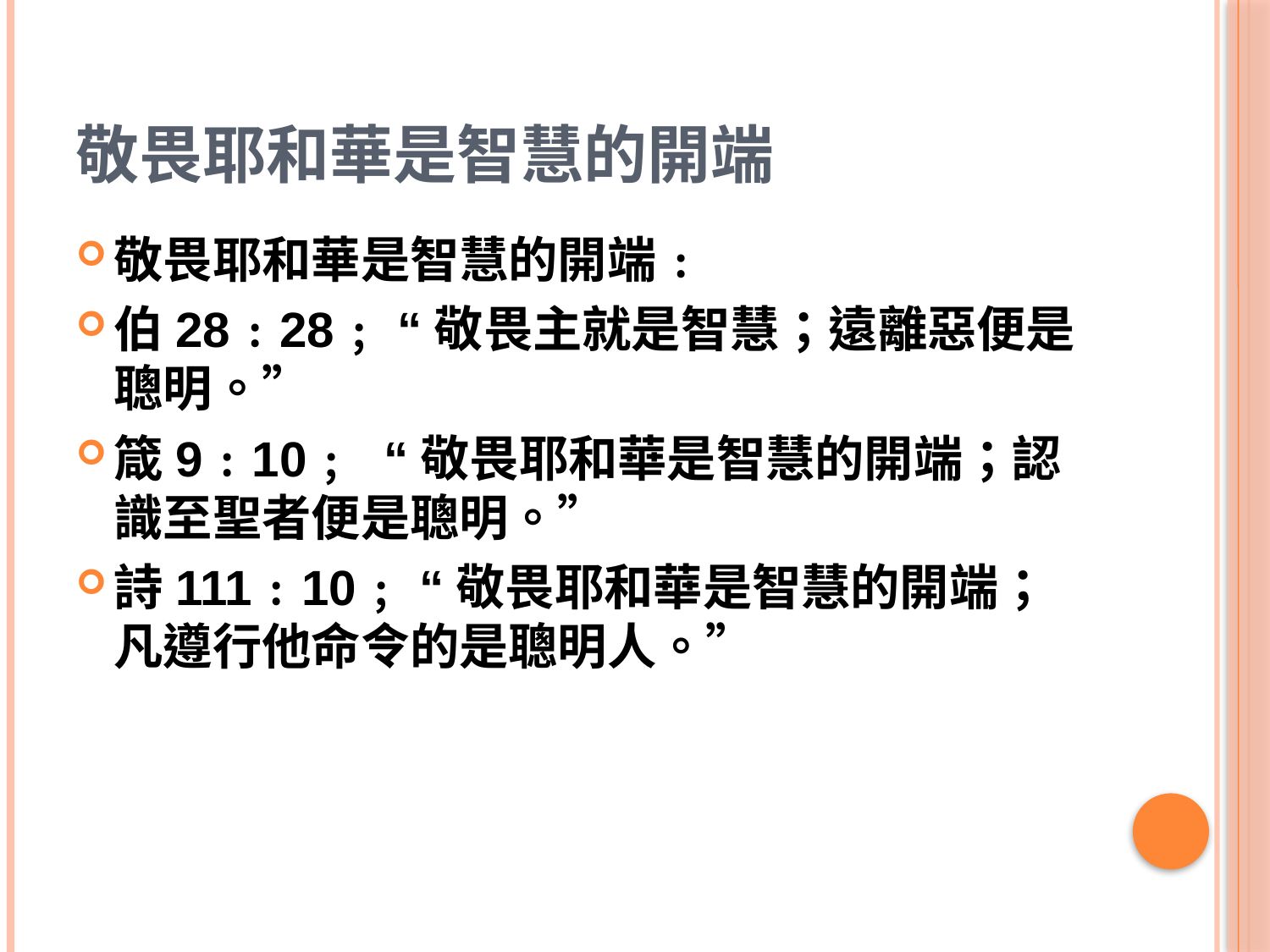

# 敬畏耶和華是智慧的開端
敬畏耶和華是智慧的開端﹕
伯28﹕28﹔ “敬畏主就是智慧；遠離惡便是聰明。”
箴9﹕10﹔  “敬畏耶和華是智慧的開端；認識至聖者便是聰明。”
詩111﹕10﹔ “敬畏耶和華是智慧的開端；凡遵行他命令的是聰明人。”